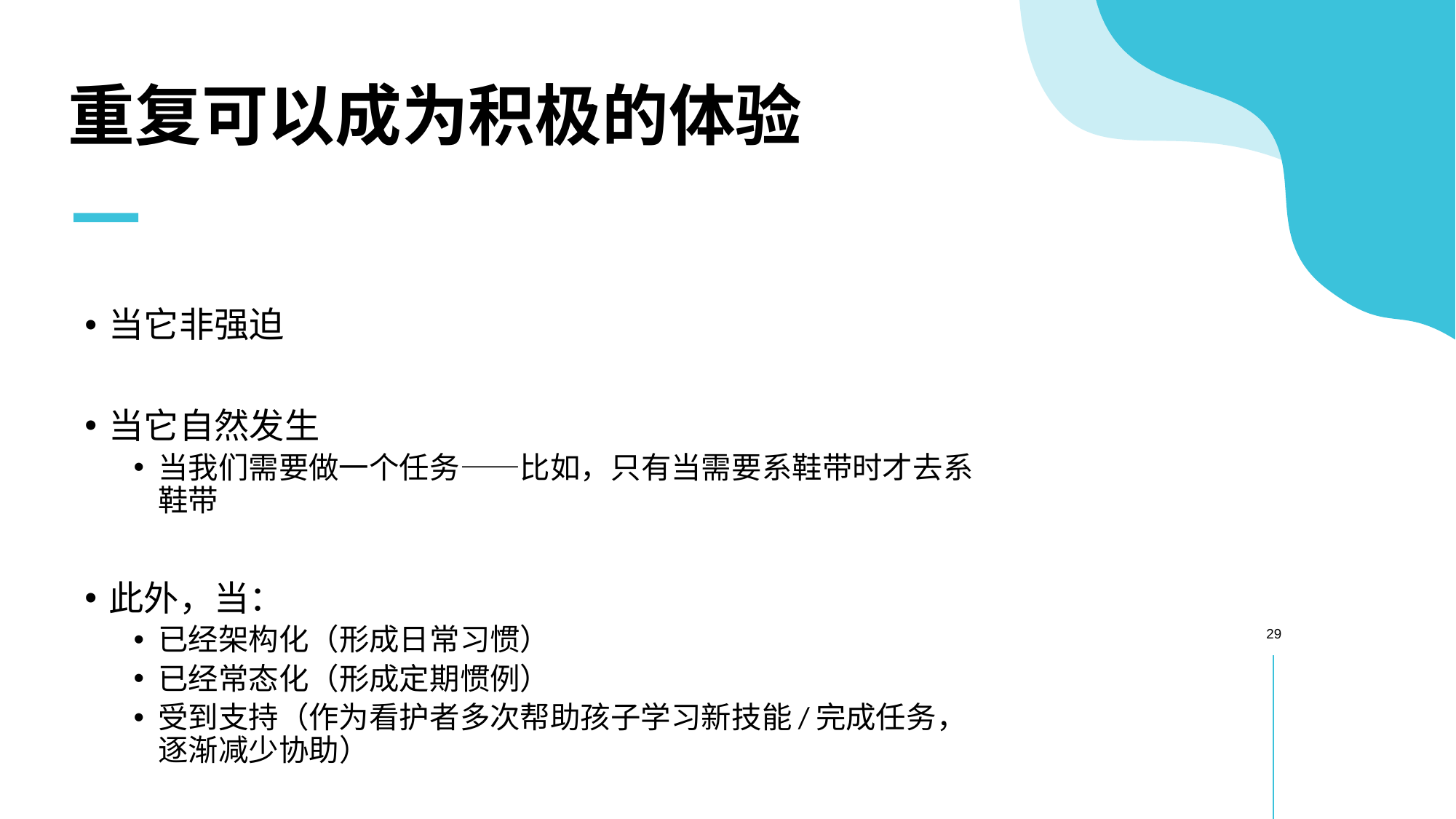

# 重复可以成为积极的体验

当它非强迫

当它自然发生
当我们需要做一个任务——比如，只有当需要系鞋带时才去系鞋带

此外，当：
已经架构化（形成日常习惯）
已经常态化（形成定期惯例）
受到支持（作为看护者多次帮助孩子学习新技能/完成任务，逐渐减少协助）
29